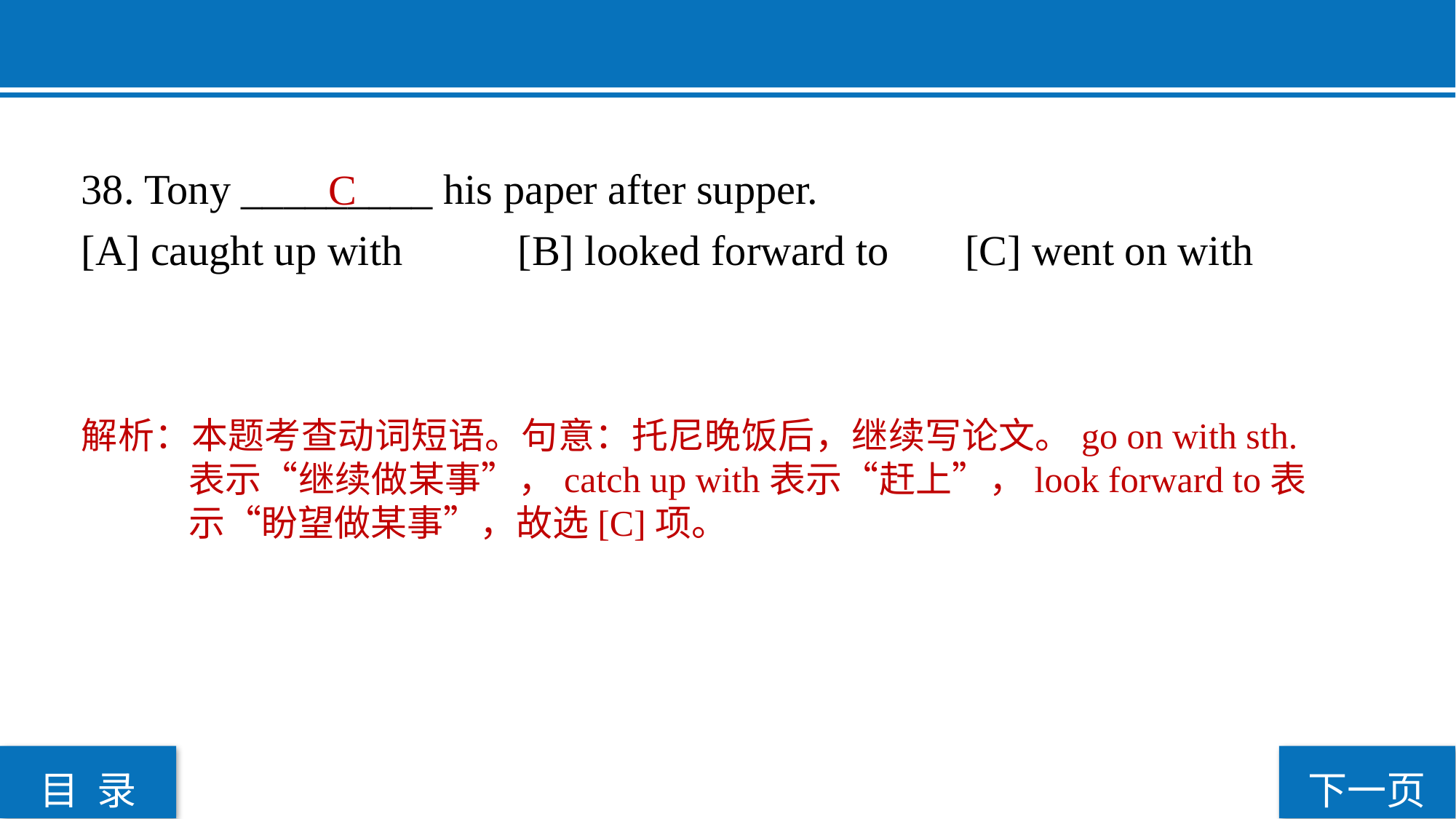

38. Tony _________ his paper after supper.
[A] caught up with 	[B] looked forward to	 [C] went on with
C
解析：本题考查动词短语。句意：托尼晚饭后，继续写论文。go on with sth.表示“继续做某事”，catch up with表示“赶上”，look forward to表示“盼望做某事”，故选[C]项。